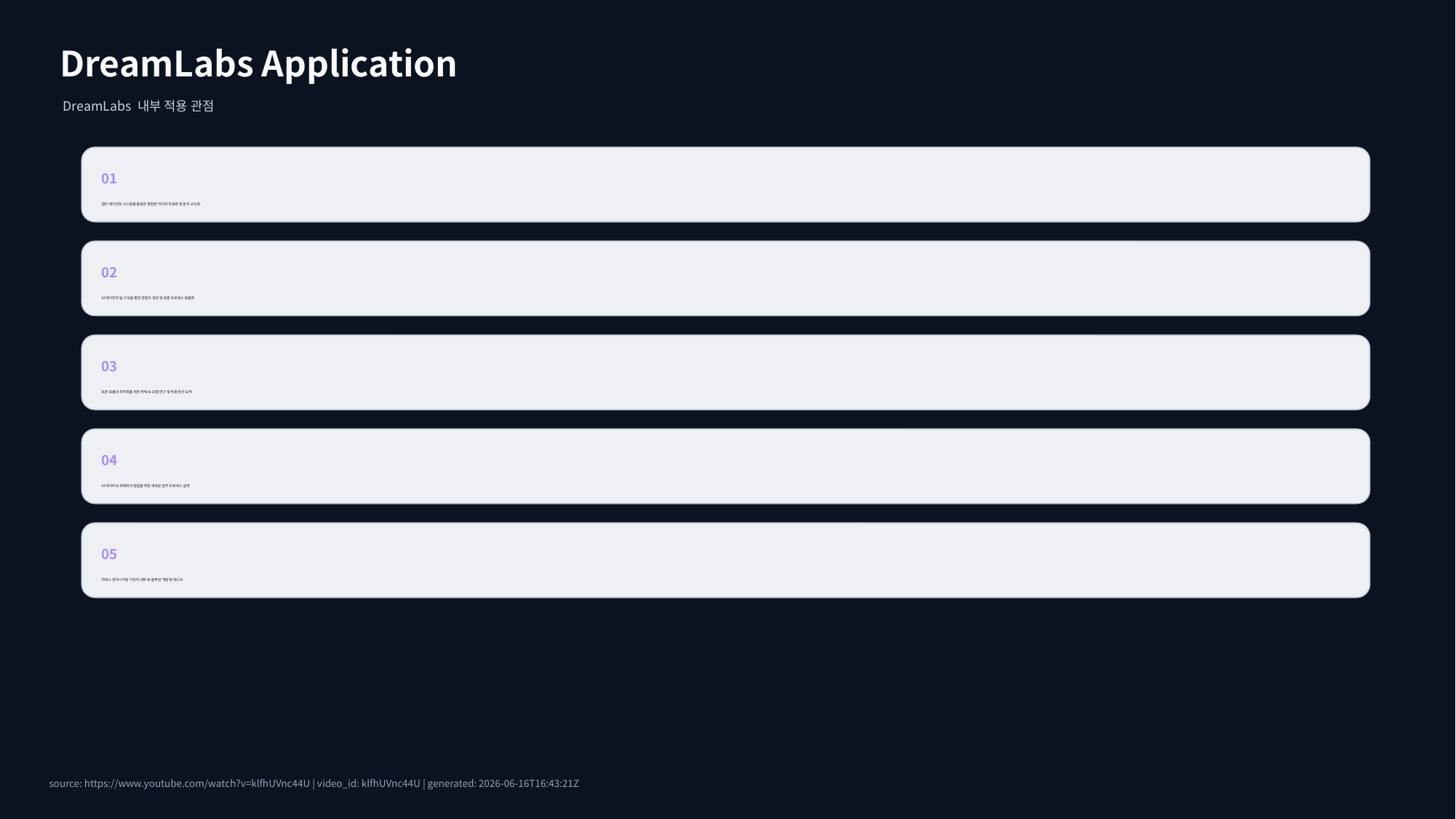

DreamLabs Application
DreamLabs 내부 적용 관점

01
멀티 에이전트 시스템을 활용한 복잡한 리서치 자동화 및 분석 고도화

02
AI 에이전트 팀 구성을 통한 콘텐츠 생성 및 검증 프로세스 효율화

03
토큰 효율성 최적화를 위한 자체 AI 모델 연구 및 적용 방안 모색

04
AI 네이티브 세대와의 협업을 위한 새로운 업무 프로세스 설계

05
하네스 엔지니어링 기반의 내부 AI 솔루션 개발 및 테스트
source: https://www.youtube.com/watch?v=klfhUVnc44U | video_id: klfhUVnc44U | generated: 2026-06-16T16:43:21Z